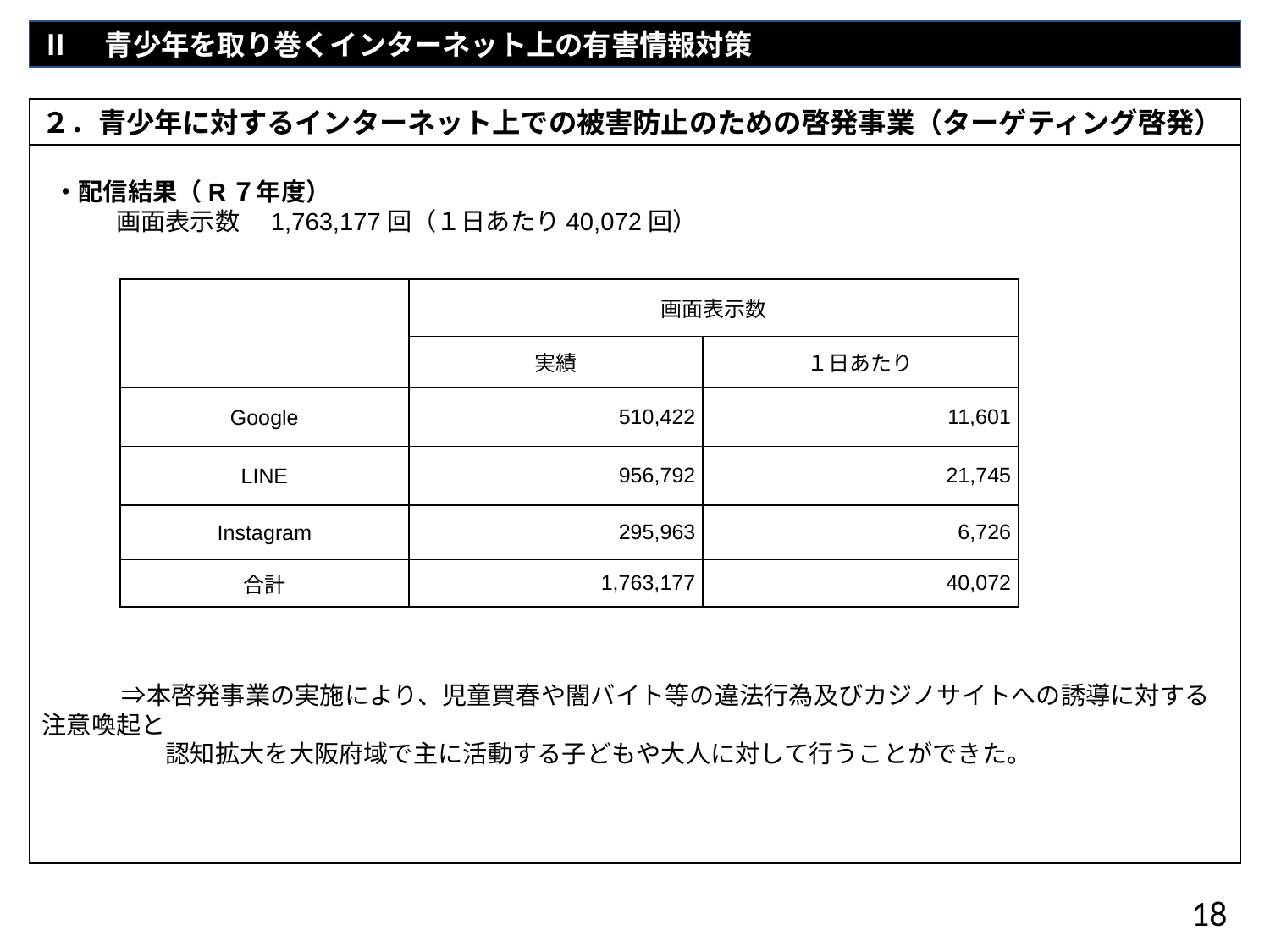

Ⅱ　青少年を取り巻くインターネット上の有害情報対策
２．青少年に対するインターネット上での被害防止のための啓発事業（ターゲティング啓発）

 ・配信結果（R７年度）
　　　画面表示数　1,763,177回（１日あたり40,072回）

　　　 ⇒本啓発事業の実施により、児童買春や闇バイト等の違法行為及びカジノサイトへの誘導に対する注意喚起と
　　　　　認知拡大を大阪府域で主に活動する子どもや大人に対して行うことができた。

|  | 画面表示数 |  |
| --- | --- | --- |
|  | 実績 | １日あたり |
| Google | 510,422 | 11,601 |
| LINE | 956,792 | 21,745 |
| Instagram | 295,963 | 6,726 |
| 合計 | 1,763,177 | 40,072 |
18